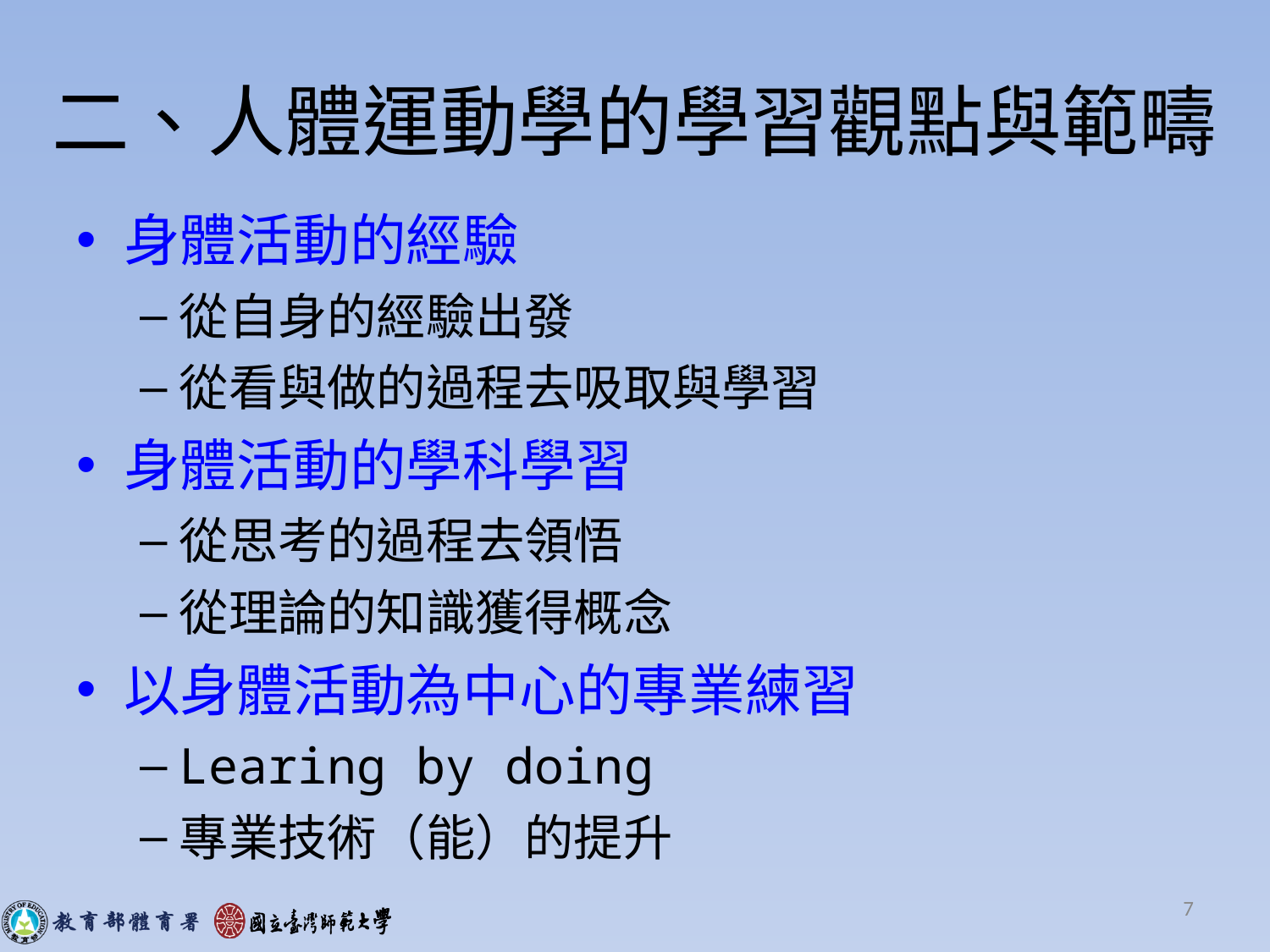

# 二、人體運動學的學習觀點與範疇
身體活動的經驗
從自身的經驗出發
從看與做的過程去吸取與學習
身體活動的學科學習
從思考的過程去領悟
從理論的知識獲得概念
以身體活動為中心的專業練習
Learing by doing
專業技術（能）的提升

7